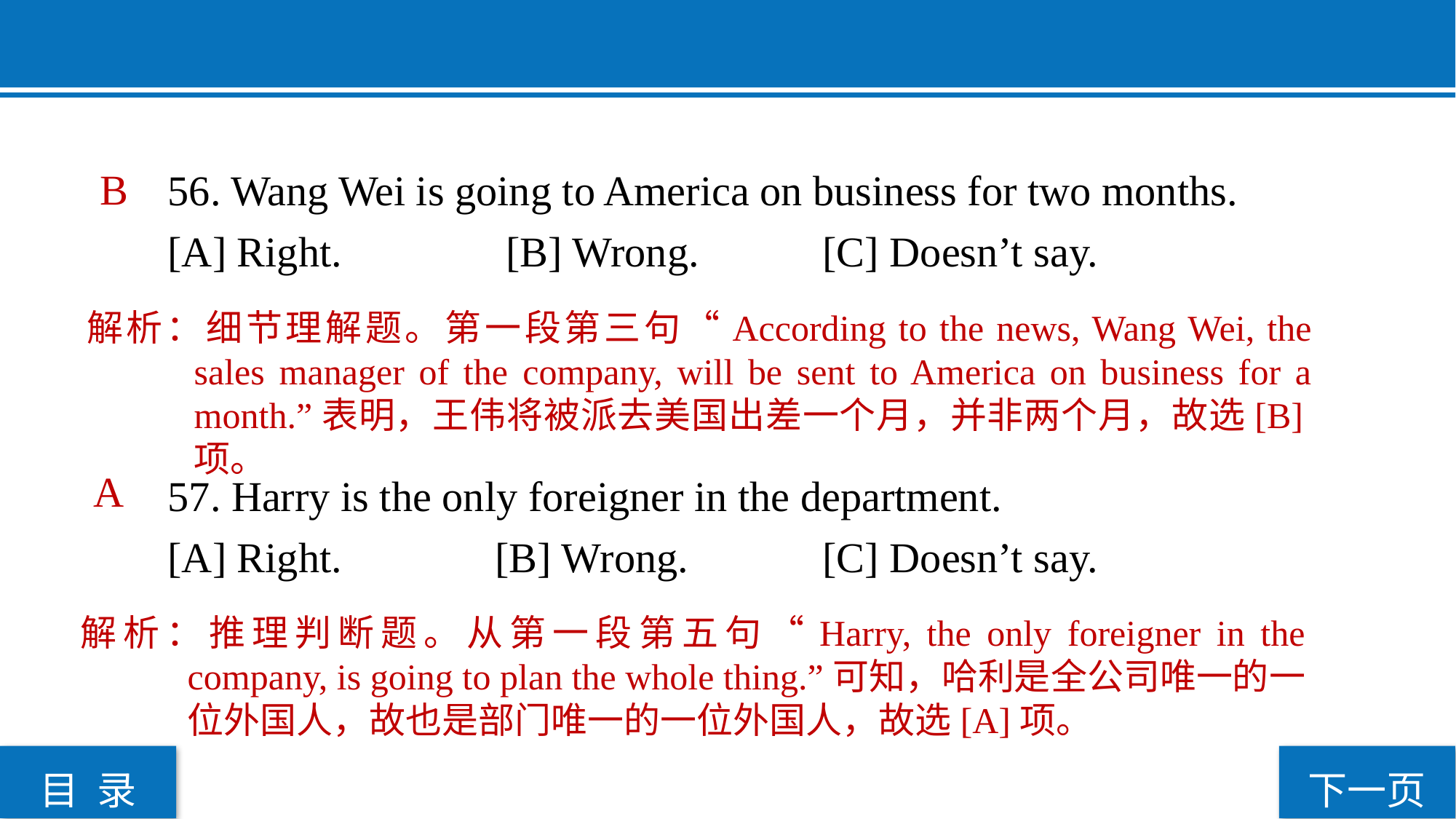

56. Wang Wei is going to America on business for two months.
[A] Right.		 [B] Wrong. 		[C] Doesn’t say.

57. Harry is the only foreigner in the department.
[A] Right. 		[B] Wrong. 		[C] Doesn’t say.

 B
解析：细节理解题。第一段第三句“According to the news, Wang Wei, the sales manager of the company, will be sent to America on business for a month.”表明，王伟将被派去美国出差一个月，并非两个月，故选[B]项。
A
解析：推理判断题。从第一段第五句“Harry, the only foreigner in the company, is going to plan the whole thing.”可知，哈利是全公司唯一的一位外国人，故也是部门唯一的一位外国人，故选[A]项。